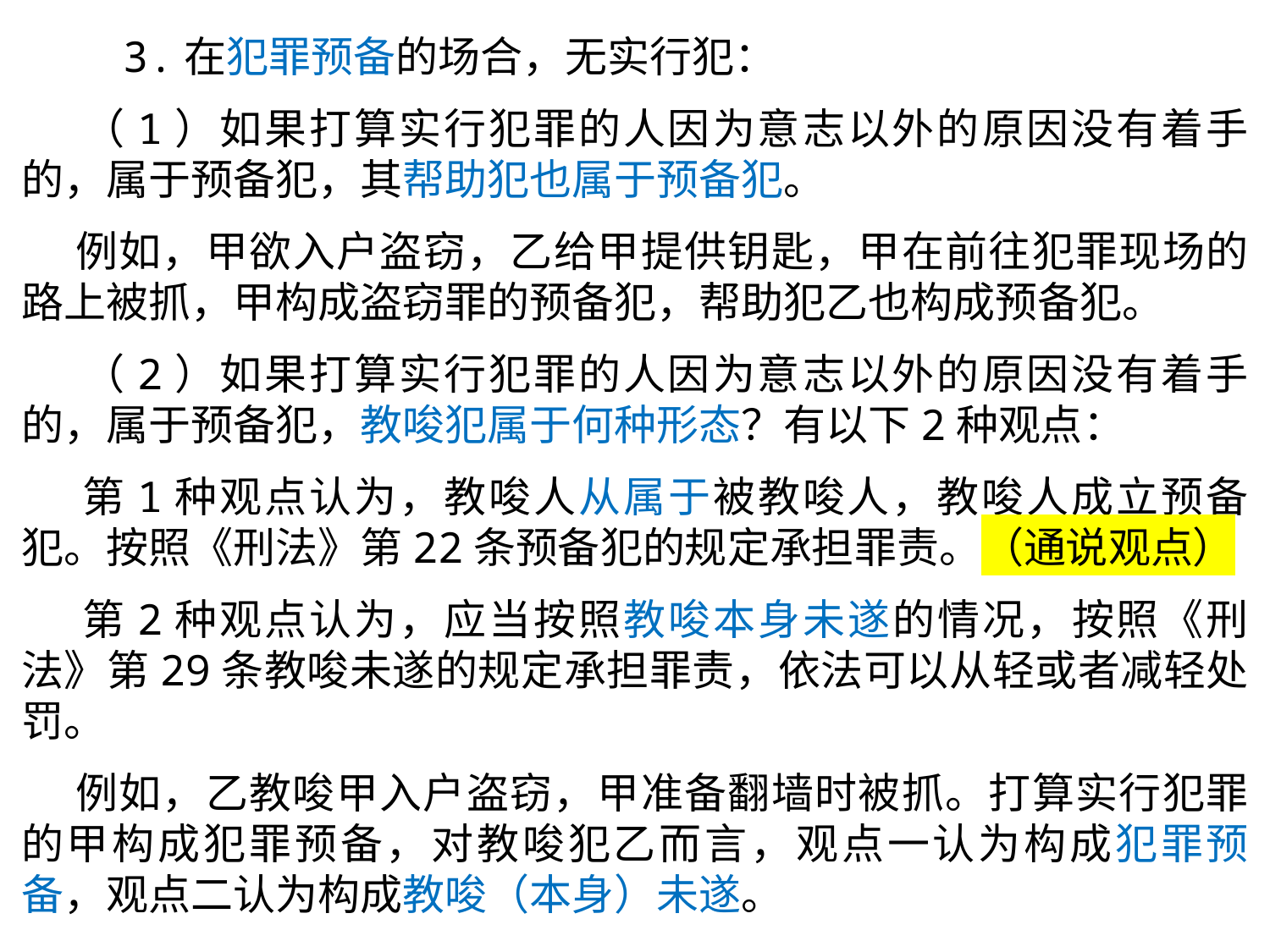

3.在犯罪预备的场合，无实行犯：

    （1）如果打算实行犯罪的人因为意志以外的原因没有着手的，属于预备犯，其帮助犯也属于预备犯。

    例如，甲欲入户盗窃，乙给甲提供钥匙，甲在前往犯罪现场的路上被抓，甲构成盗窃罪的预备犯，帮助犯乙也构成预备犯。

    （2）如果打算实行犯罪的人因为意志以外的原因没有着手的，属于预备犯，教唆犯属于何种形态？有以下2种观点：

    第1种观点认为，教唆人从属于被教唆人，教唆人成立预备犯。按照《刑法》第22条预备犯的规定承担罪责。（通说观点）

    第2种观点认为，应当按照教唆本身未遂的情况，按照《刑法》第29条教唆未遂的规定承担罪责，依法可以从轻或者减轻处罚。

    例如，乙教唆甲入户盗窃，甲准备翻墙时被抓。打算实行犯罪的甲构成犯罪预备，对教唆犯乙而言，观点一认为构成犯罪预备，观点二认为构成教唆（本身）未遂。